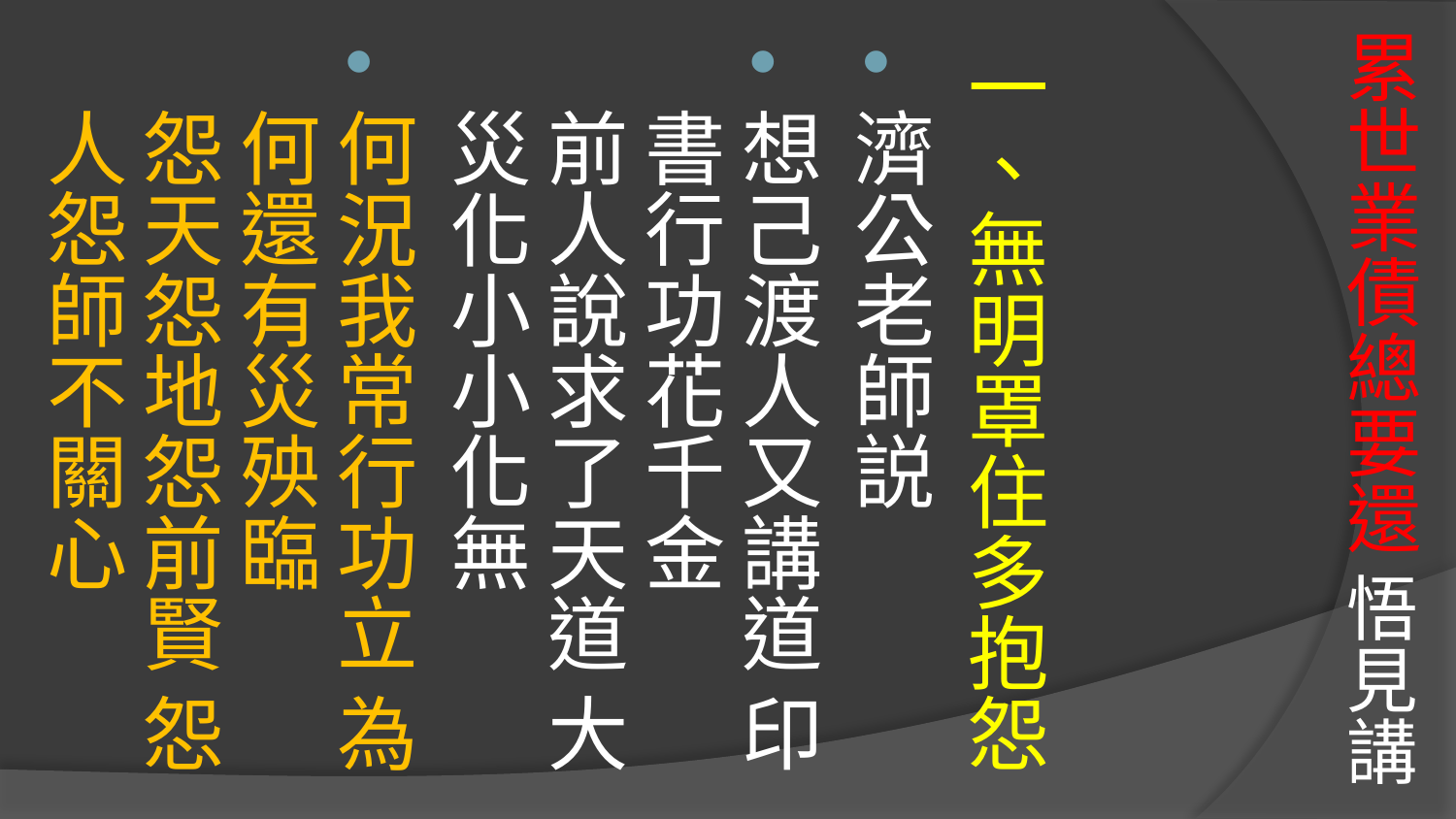

# 累世業債總要還 悟見講
一、無明罩住多抱怨
濟公老師説
想己渡人又講道 印書行功花千金
前人說求了天道 大災化小小化無
何況我常行功立 為何還有災殃臨
怨天怨地怨前賢 怨人怨師不關心